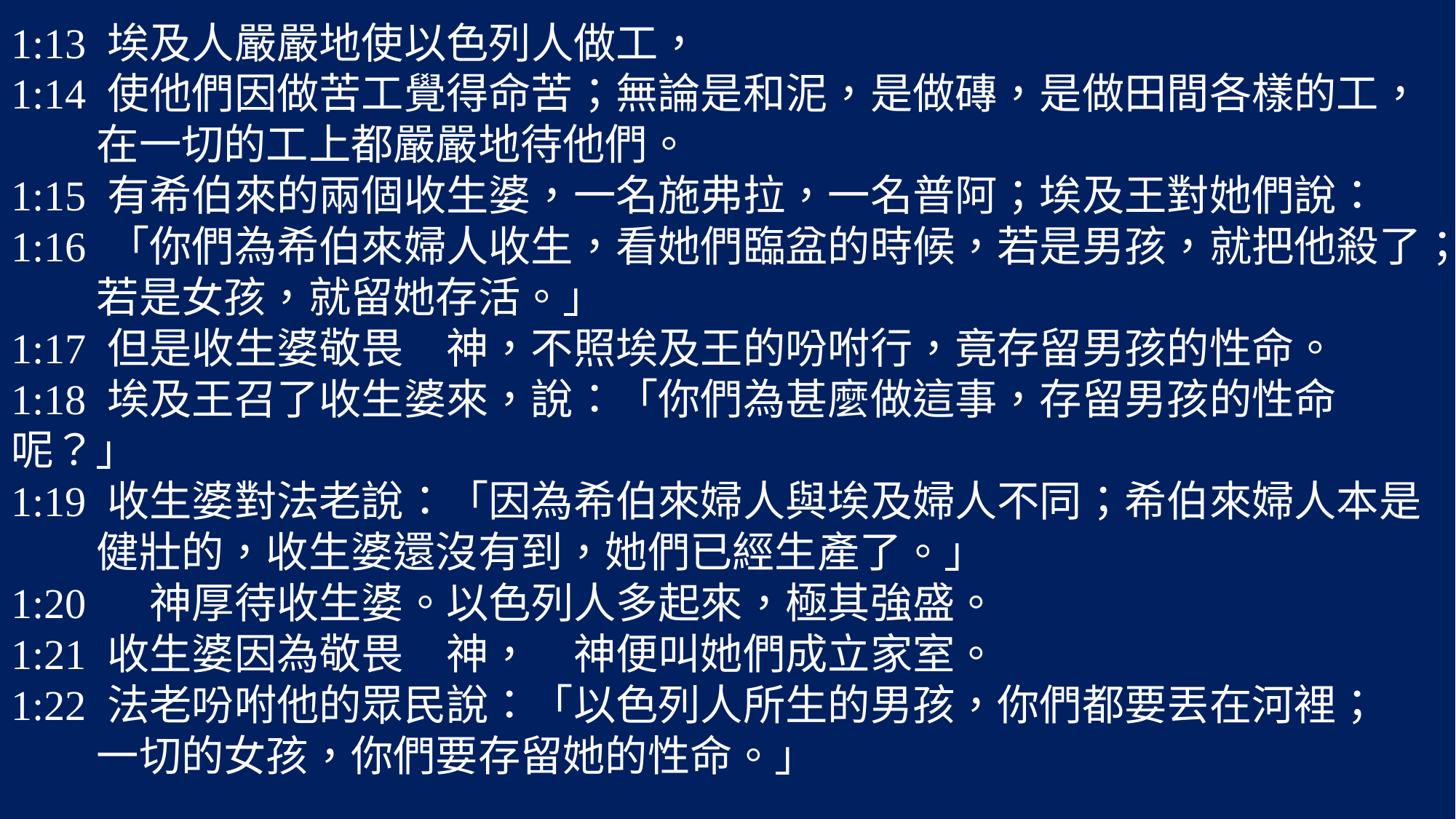

1:13 埃及人嚴嚴地使以色列人做工，
1:14 使他們因做苦工覺得命苦；無論是和泥，是做磚，是做田間各樣的工，
        在一切的工上都嚴嚴地待他們。
1:15 有希伯來的兩個收生婆，一名施弗拉，一名普阿；埃及王對她們說：
1:16 「你們為希伯來婦人收生，看她們臨盆的時候，若是男孩，就把他殺了；
        若是女孩，就留她存活。」
1:17 但是收生婆敬畏　神，不照埃及王的吩咐行，竟存留男孩的性命。
1:18 埃及王召了收生婆來，說：「你們為甚麼做這事，存留男孩的性命呢？」
1:19 收生婆對法老說：「因為希伯來婦人與埃及婦人不同；希伯來婦人本是
        健壯的，收生婆還沒有到，她們已經生產了。」
1:20 　神厚待收生婆。以色列人多起來，極其強盛。
1:21 收生婆因為敬畏　神，　神便叫她們成立家室。
1:22 法老吩咐他的眾民說：「以色列人所生的男孩，你們都要丟在河裡；
        一切的女孩，你們要存留她的性命。」